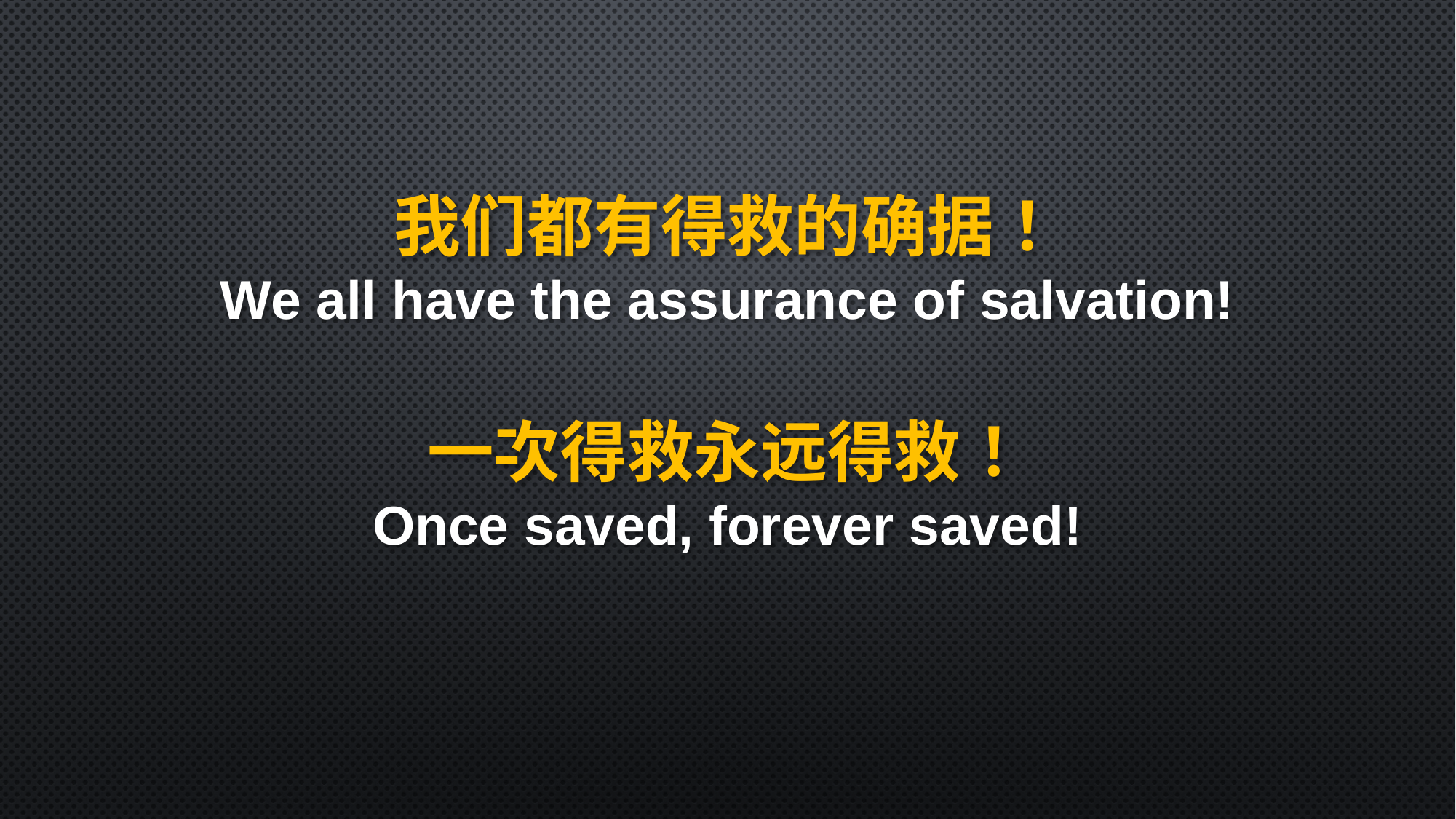

我们都有得救的确据！
We all have the assurance of salvation!

一次得救永远得救！
Once saved, forever saved!